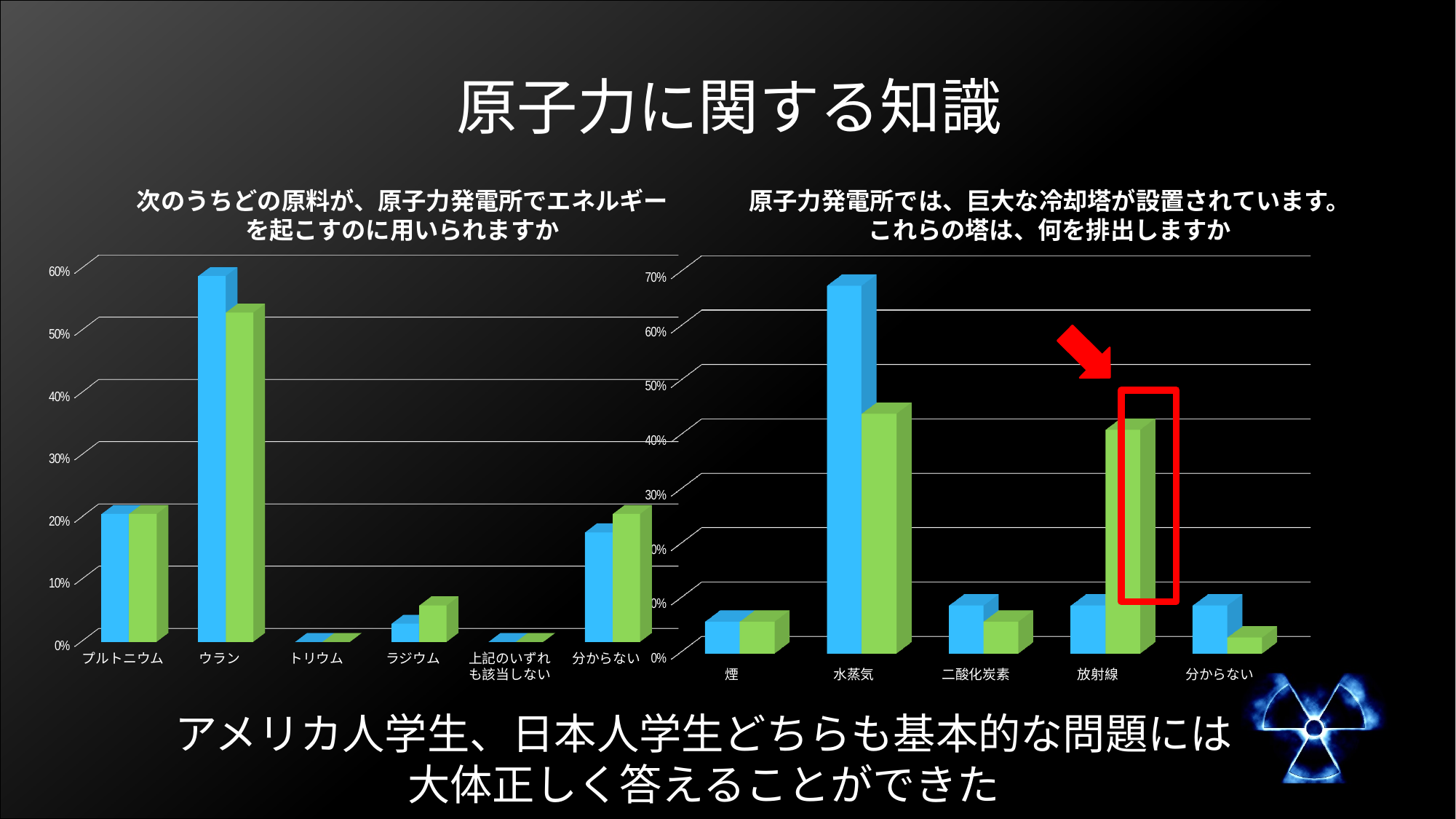

# 原子力に関する知識
次のうちどの原料が、原子力発電所でエネルギーを起こすのに用いられますか
原子力発電所では、巨大な冷却塔が設置されています。
これらの塔は、何を排出しますか

[unsupported chart]

[unsupported chart]

アメリカ人学生、日本人学生どちらも基本的な問題には
大体正しく答えることができた